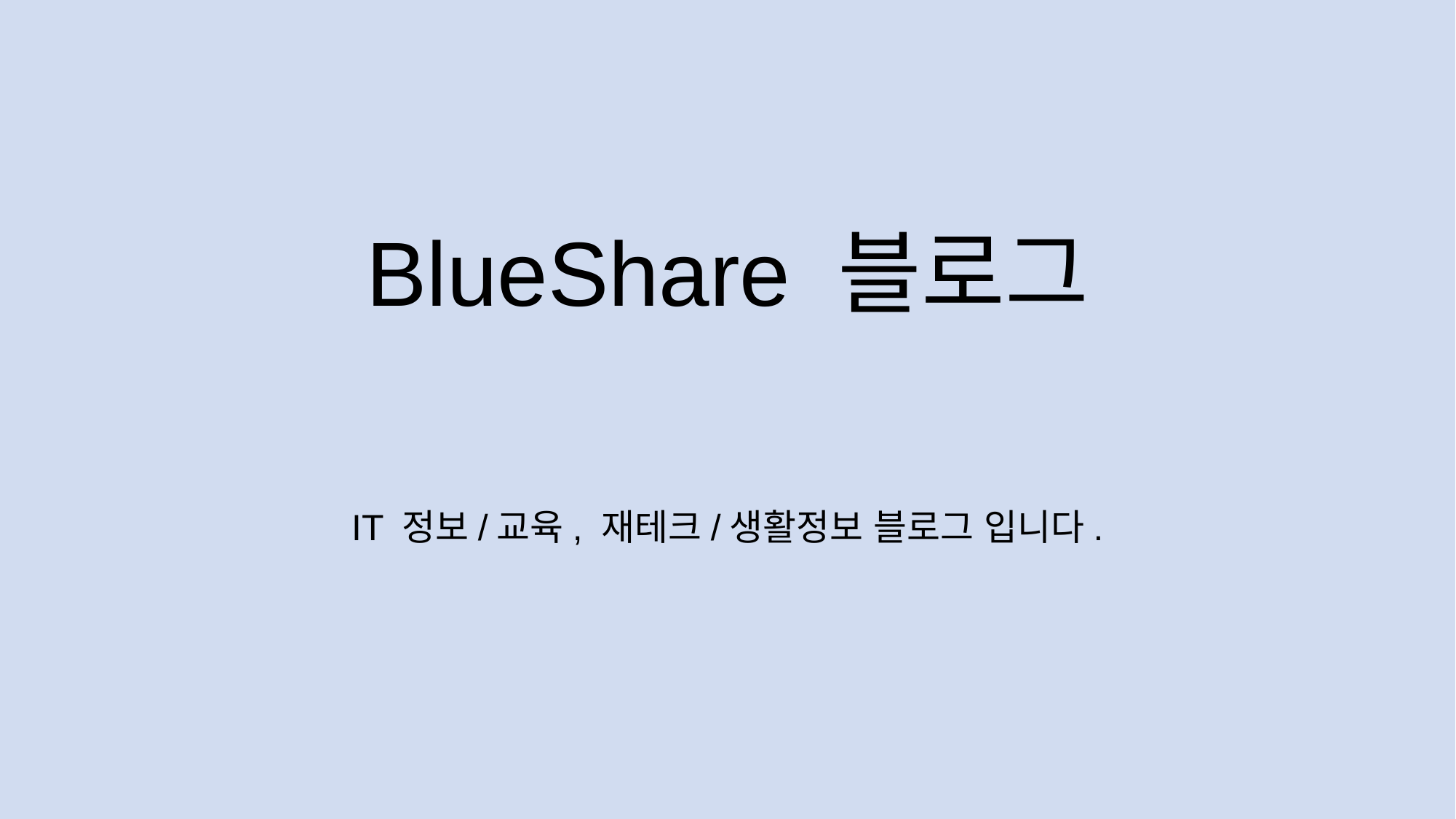

# BlueShare 블로그
IT 정보/교육, 재테크/생활정보 블로그 입니다.